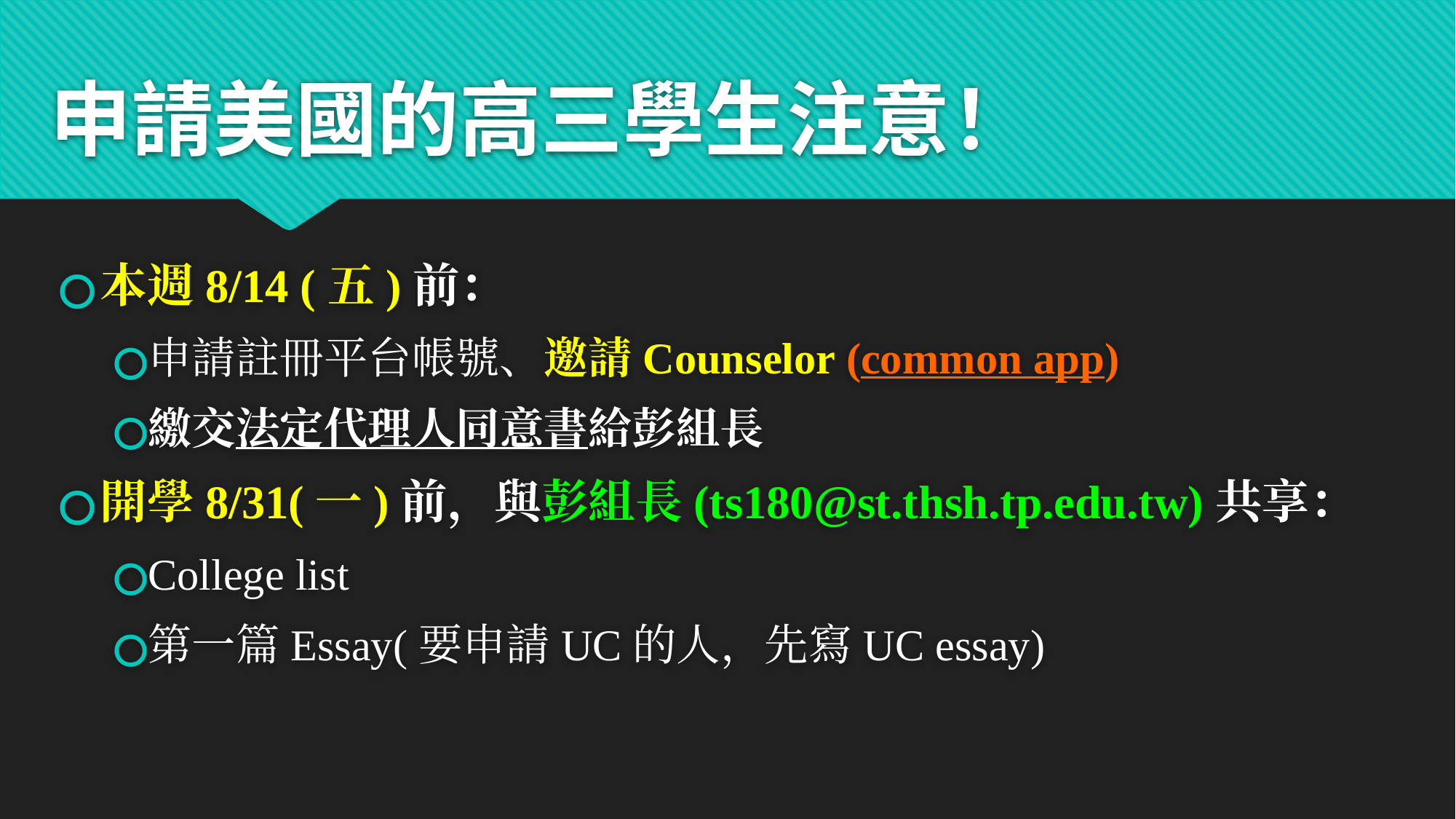

# 申請美國的高三學生注意！
本週8/14 (五)前：
申請註冊平台帳號、邀請Counselor (common app)
繳交法定代理人同意書給彭組長
開學8/31(一)前，與彭組長(ts180@st.thsh.tp.edu.tw)共享：
College list
第一篇Essay(要申請UC的人，先寫UC essay)